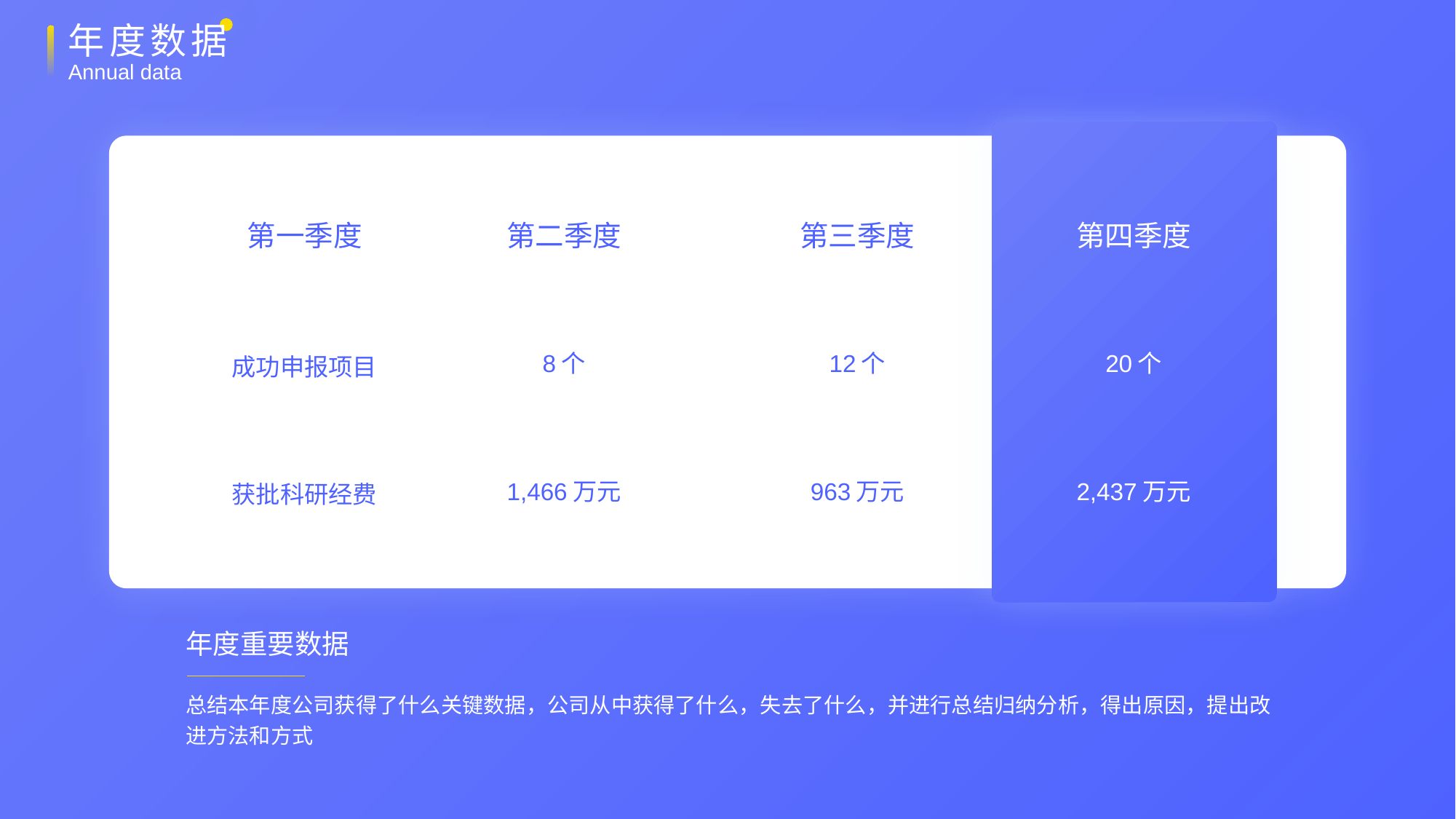

年度数据

Annual data

| 第一季度 | 第二季度 | 第三季度 | 第四季度 |
| --- | --- | --- | --- |
| 成功申报项目 | 8个 | 12个 | 20个 |
| 获批科研经费 | 1,466万元 | 963万元 | 2,437万元 |
年度重要数据
总结本年度公司获得了什么关键数据，公司从中获得了什么，失去了什么，并进行总结归纳分析，得出原因，提出改进方法和方式